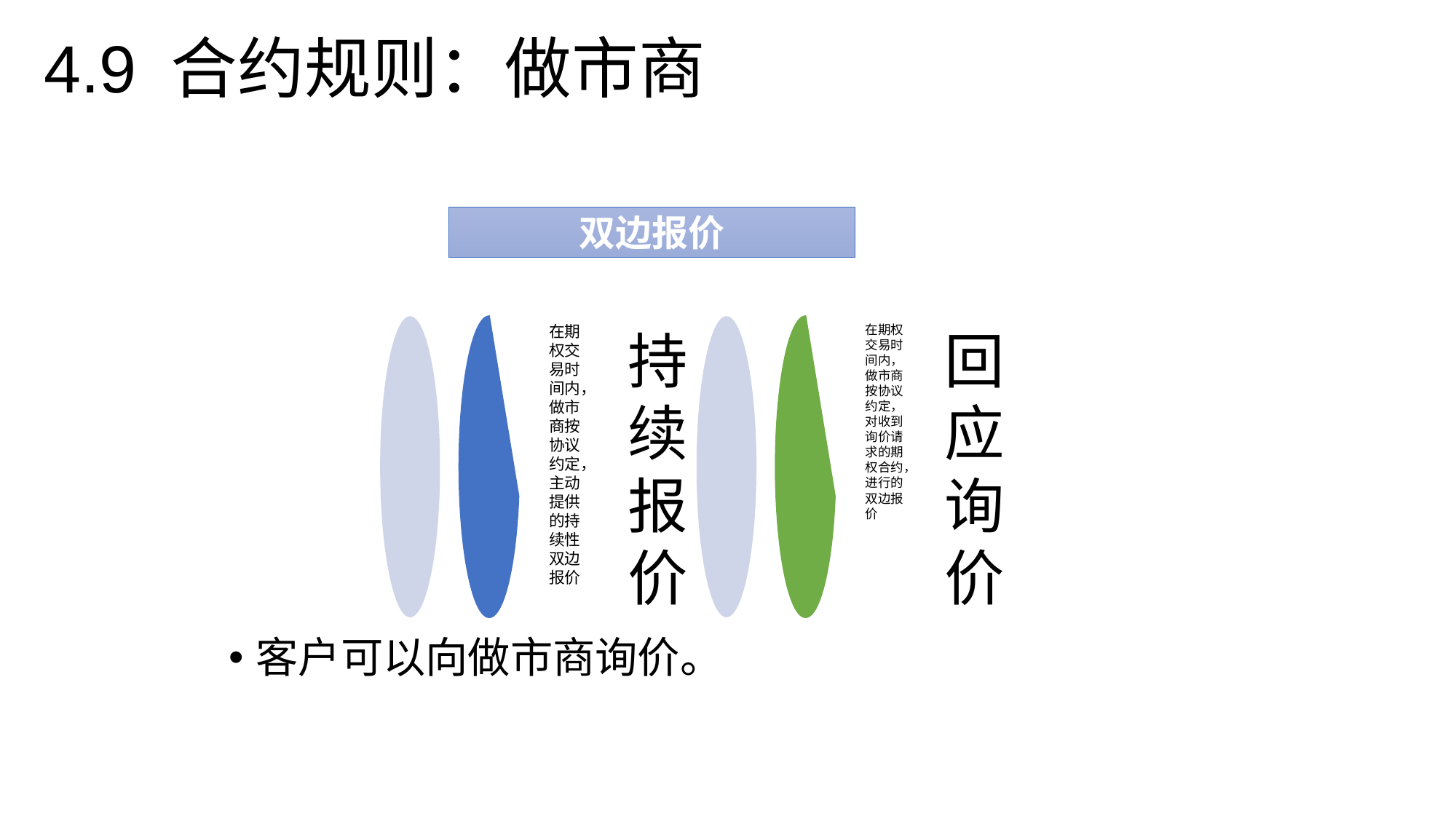

4.9 合约规则：做市商
双边报价
持续报价
在期权交易时间内，做市商按协议约定，主动提供的持续性双边报价
回应询价
在期权交易时间内，做市商按协议约定，对收到询价请求的期权合约，进行的双边报价
客户可以向做市商询价。